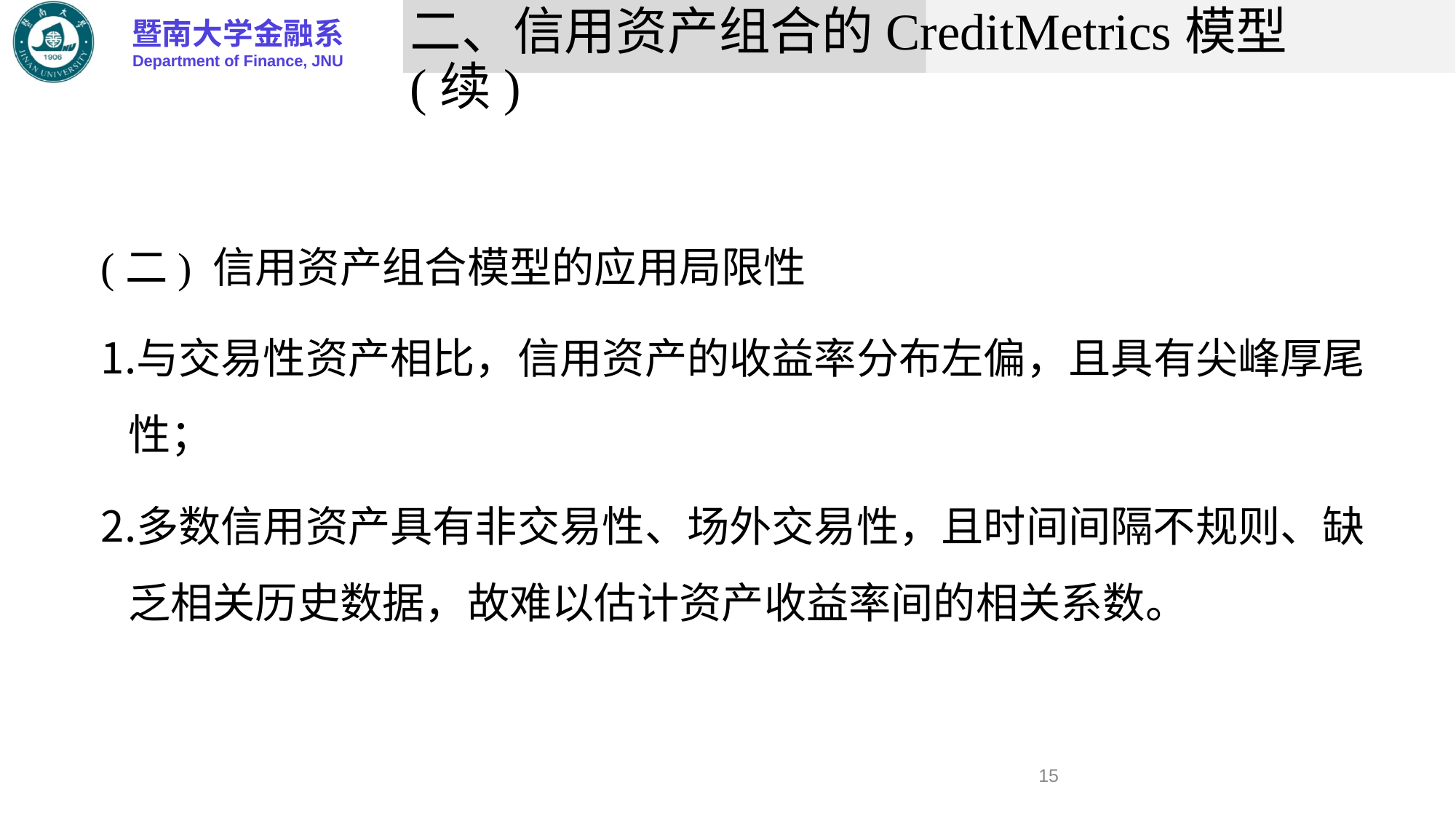

# 二、信用资产组合的CreditMetrics模型(续)
(二) 信用资产组合模型的应用局限性
与交易性资产相比，信用资产的收益率分布左偏，且具有尖峰厚尾性；
多数信用资产具有非交易性、场外交易性，且时间间隔不规则、缺乏相关历史数据，故难以估计资产收益率间的相关系数。

15